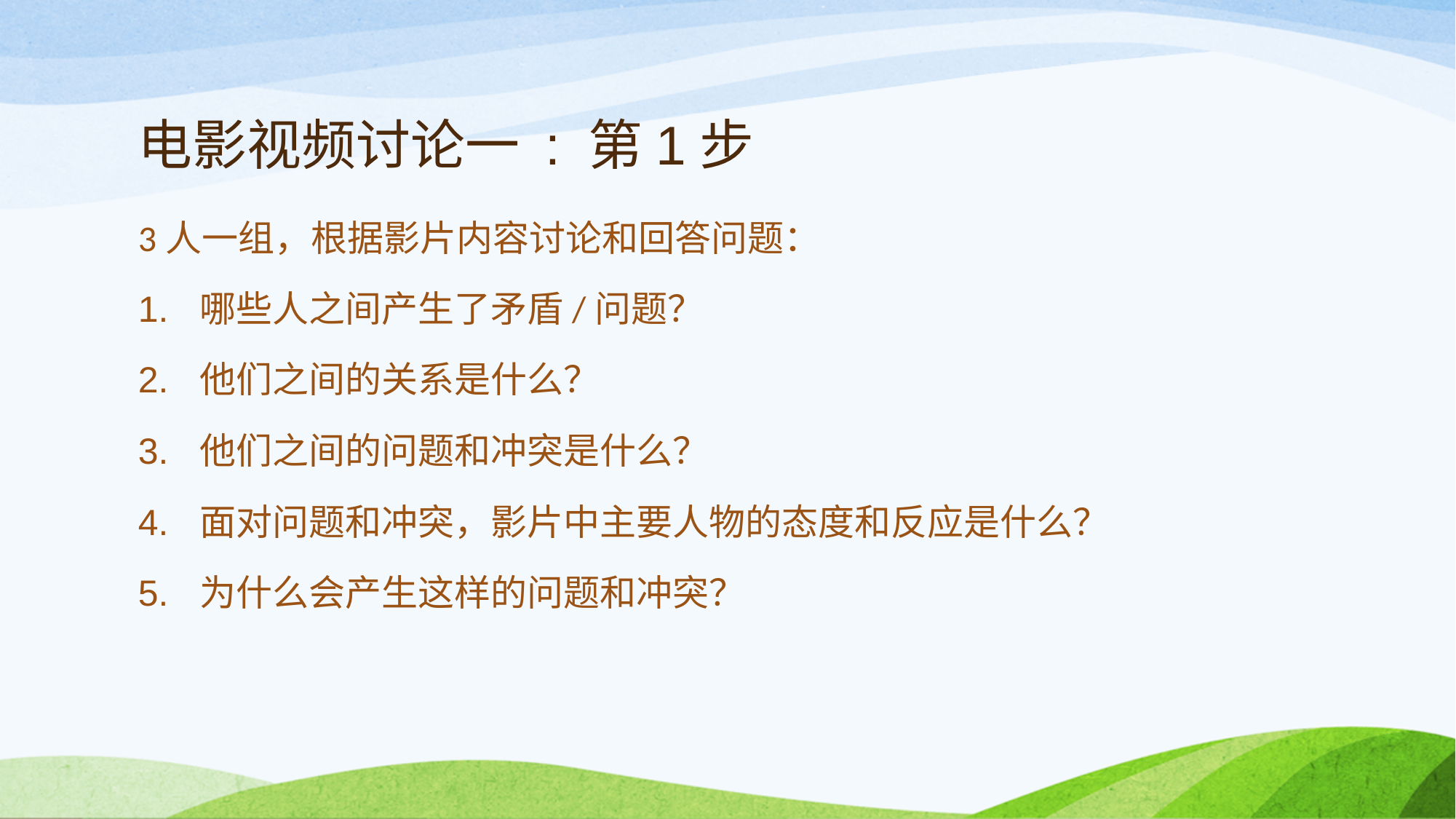

# 电影视频讨论一 : 第1步
3人一组，根据影片内容讨论和回答问题：
哪些人之间产生了矛盾/问题？
他们之间的关系是什么？
他们之间的问题和冲突是什么？
面对问题和冲突，影片中主要人物的态度和反应是什么？
为什么会产生这样的问题和冲突？